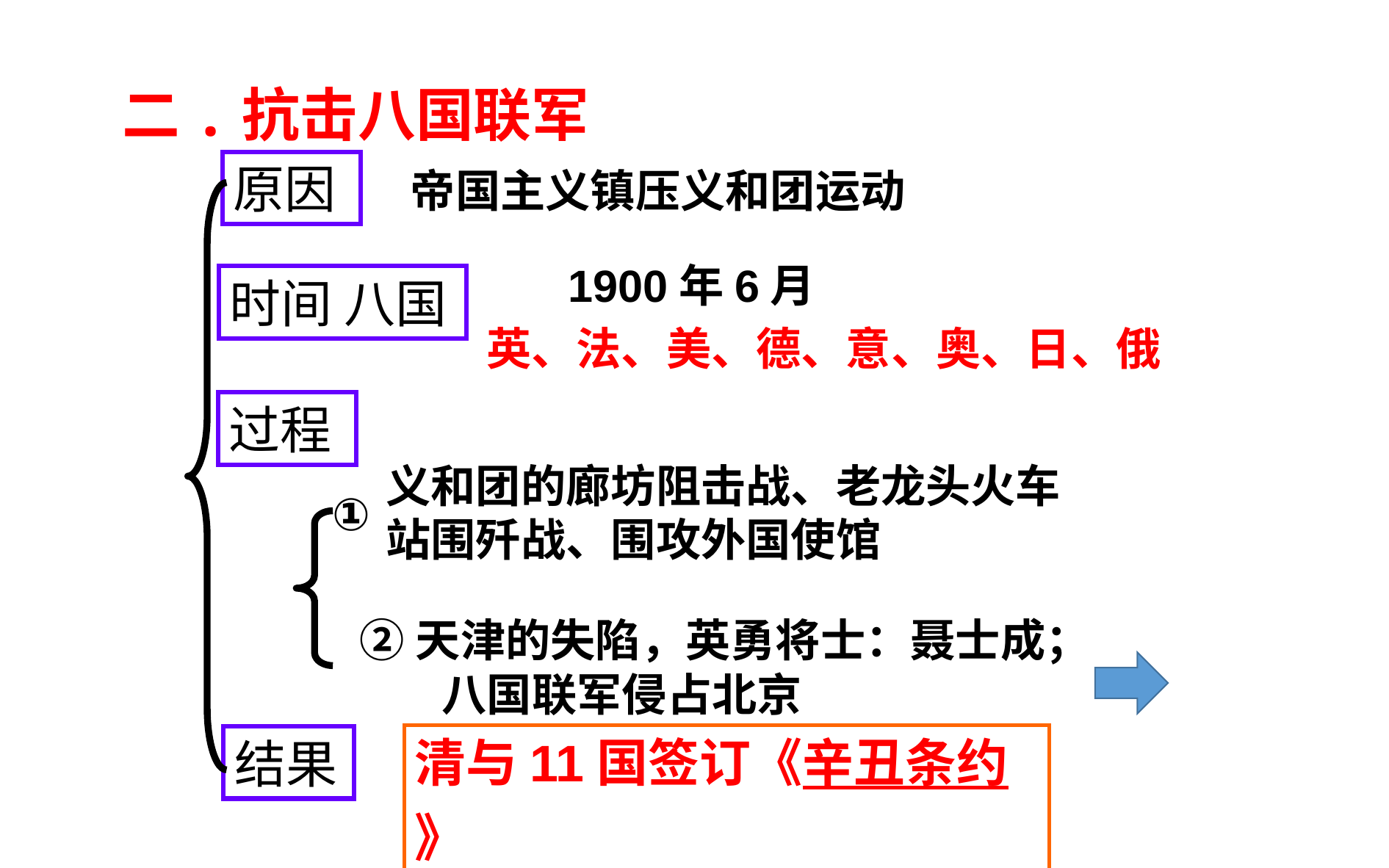

二.抗击八国联军
原因
帝国主义镇压义和团运动

1900年6月
时间 八国
英、法、美、德、意、奥、日、俄
过程
义和团的廊坊阻击战、老龙头火车站围歼战、围攻外国使馆
①

 ②天津的失陷，英勇将士：聂士成；           八国联军侵占北京

清与11国签订《辛丑条约》
结果